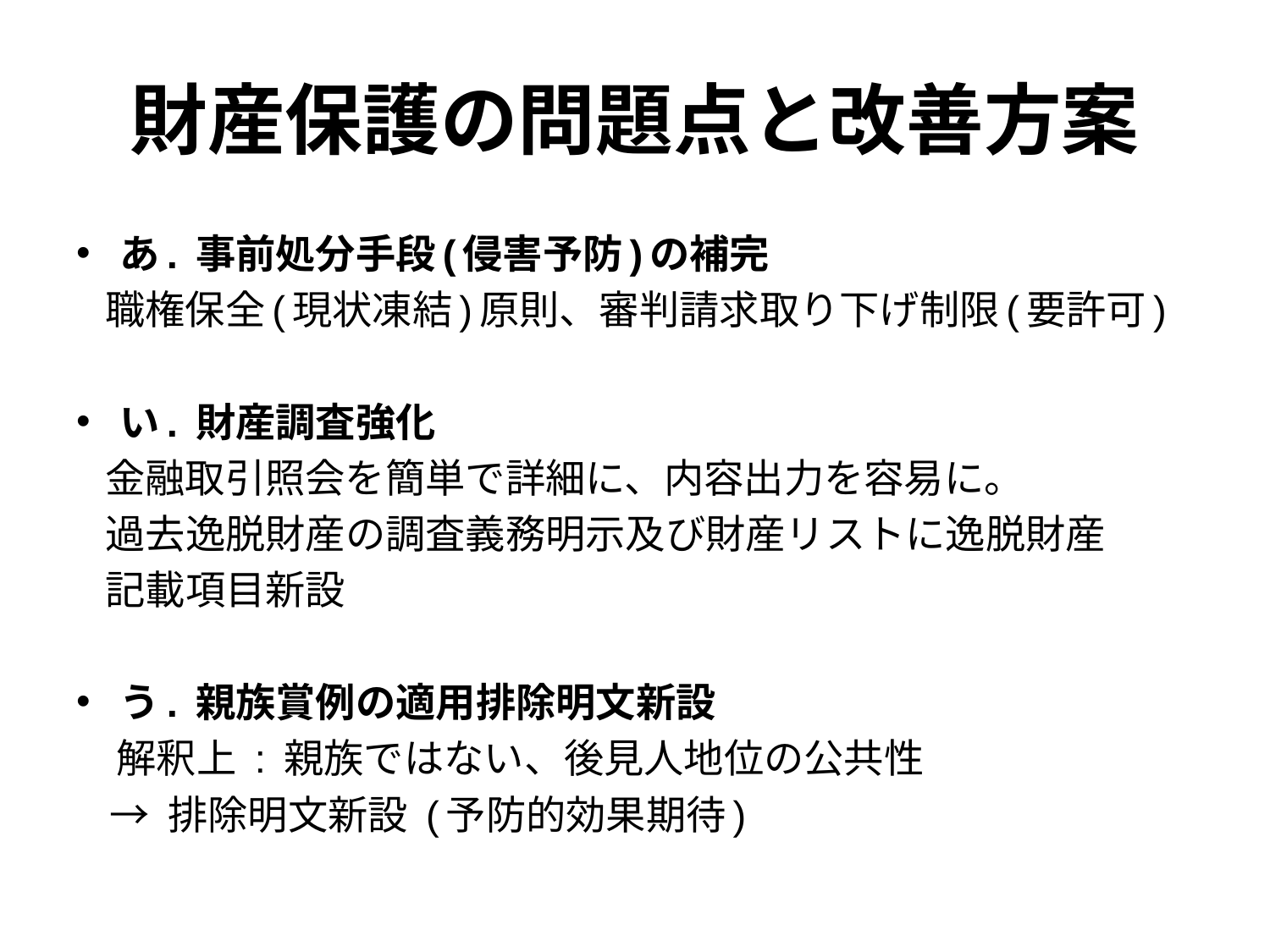

# 財産保護の問題点と改善方案
あ. 事前処分手段(侵害予防)の補完
  職権保全(現状凍結)原則、審判請求取り下げ制限(要許可)

い. 財産調査強化
  金融取引照会を簡単で詳細に、内容出力を容易に。
  過去逸脱財産の調査義務明示及び財産リストに逸脱財産
  記載項目新設

う. 親族賞例の適用排除明文新設
   解釈上 : 親族ではない、後見人地位の公共性
   → 排除明文新設 (予防的効果期待)